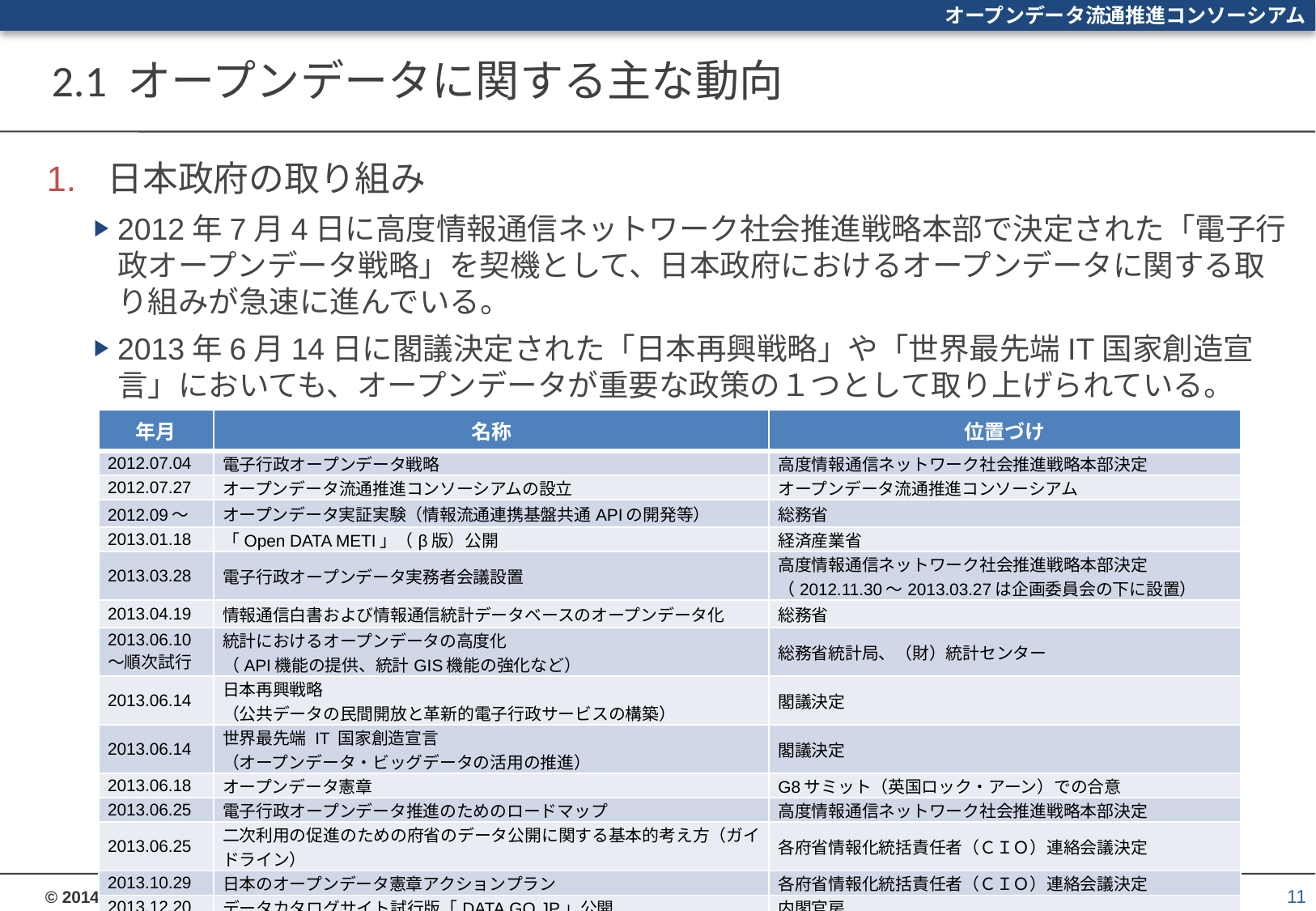

# 2.1 オープンデータに関する主な動向
日本政府の取り組み
2012年7月4日に高度情報通信ネットワーク社会推進戦略本部で決定された「電子行政オープンデータ戦略」を契機として、日本政府におけるオープンデータに関する取り組みが急速に進んでいる。
2013年6月14日に閣議決定された「日本再興戦略」や「世界最先端IT国家創造宣言」においても、オープンデータが重要な政策の１つとして取り上げられている。
| 年月 | 名称 | 位置づけ |
| --- | --- | --- |
| 2012.07.04 | 電子行政オープンデータ戦略 | 高度情報通信ネットワーク社会推進戦略本部決定 |
| 2012.07.27 | オープンデータ流通推進コンソーシアムの設立 | オープンデータ流通推進コンソーシアム |
| 2012.09～ | オープンデータ実証実験（情報流通連携基盤共通APIの開発等） | 総務省 |
| 2013.01.18 | 「Open DATA METI」（β版）公開 | 経済産業省 |
| 2013.03.28 | 電子行政オープンデータ実務者会議設置 | 高度情報通信ネットワーク社会推進戦略本部決定 （2012.11.30～2013.03.27は企画委員会の下に設置） |
| 2013.04.19 | 情報通信白書および情報通信統計データベースのオープンデータ化 | 総務省 |
| 2013.06.10 ～順次試行 | 統計におけるオープンデータの高度化 （API機能の提供、統計GIS機能の強化など） | 総務省統計局、（財）統計センター |
| 2013.06.14 | 日本再興戦略 （公共データの民間開放と革新的電子行政サービスの構築） | 閣議決定 |
| 2013.06.14 | 世界最先端 IT 国家創造宣言 （オープンデータ・ビッグデータの活用の推進） | 閣議決定 |
| 2013.06.18 | オープンデータ憲章 | G8サミット（英国ロック・アーン）での合意 |
| 2013.06.25 | 電子行政オープンデータ推進のためのロードマップ | 高度情報通信ネットワーク社会推進戦略本部決定 |
| 2013.06.25 | 二次利用の促進のための府省のデータ公開に関する基本的考え方（ガイドライン） | 各府省情報化統括責任者（ＣＩＯ）連絡会議決定 |
| 2013.10.29 | 日本のオープンデータ憲章アクションプラン | 各府省情報化統括責任者（ＣＩＯ）連絡会議決定 |
| 2013.12.20 | データカタログサイト試行版「DATA.GO.JP」公開 | 内閣官房 |
| 2014.04.01 | 府省等ホームページの標準利用規約 | 電子行政オープンデータ実務者会議 |
11